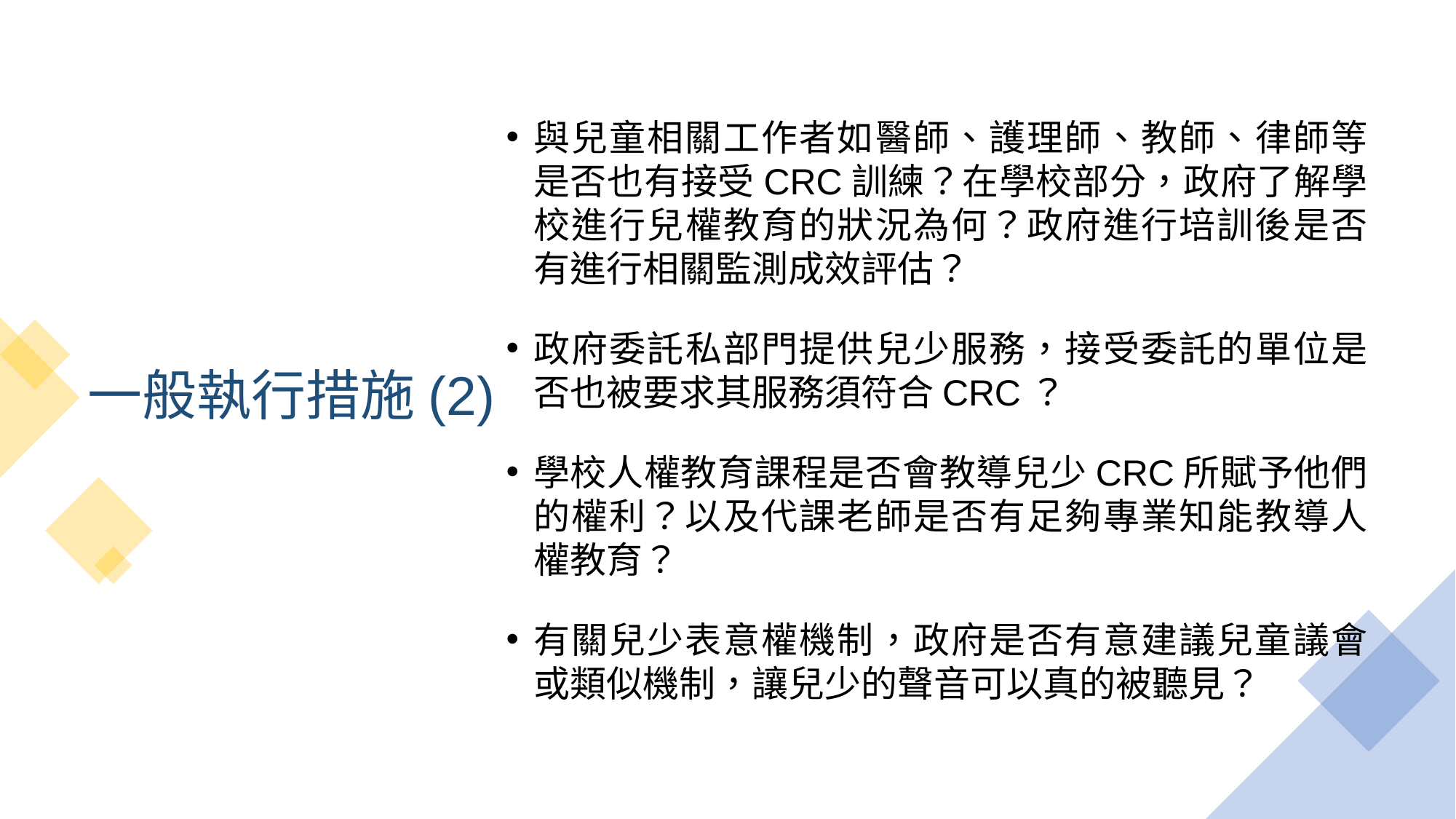

# 一般執行措施(2)
與兒童相關工作者如醫師、護理師、教師、律師等是否也有接受CRC訓練？在學校部分，政府了解學校進行兒權教育的狀況為何？政府進行培訓後是否有進行相關監測成效評估？
政府委託私部門提供兒少服務，接受委託的單位是否也被要求其服務須符合CRC？
學校人權教育課程是否會教導兒少CRC所賦予他們的權利？以及代課老師是否有足夠專業知能教導人權教育？
有關兒少表意權機制，政府是否有意建議兒童議會或類似機制，讓兒少的聲音可以真的被聽見？